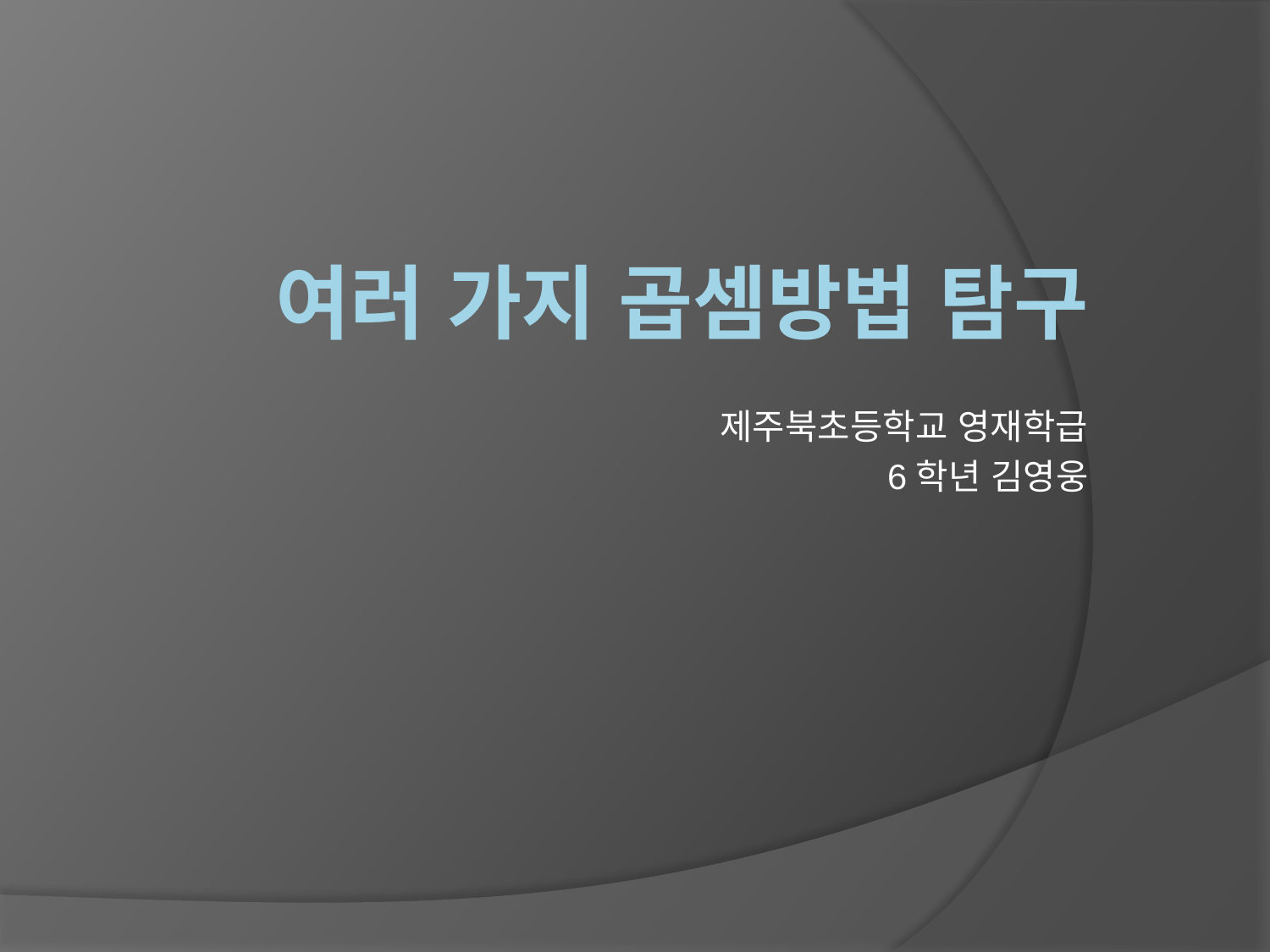

# 여러 가지 곱셈방법 탐구
제주북초등학교 영재학급
6학년 김영웅